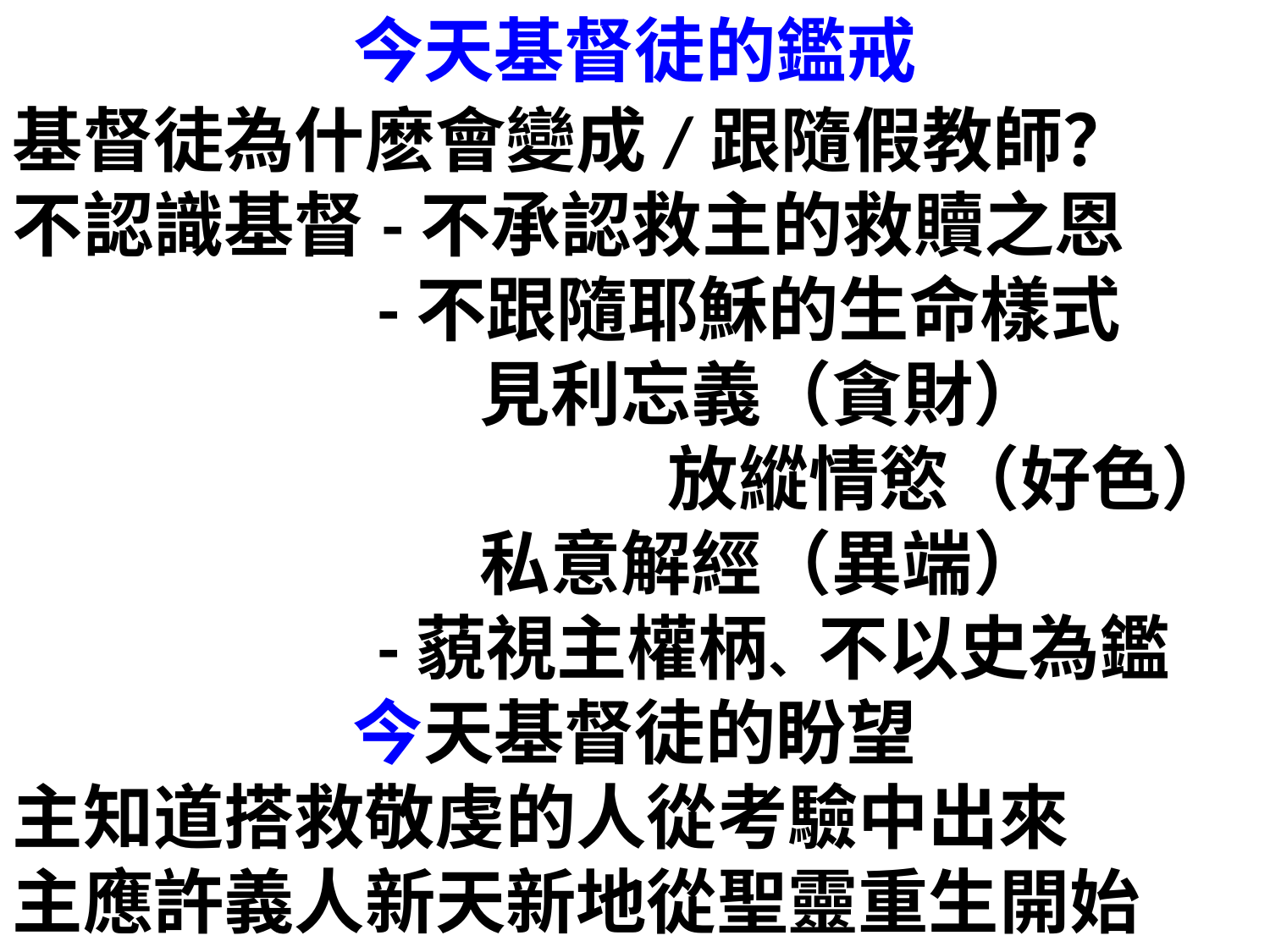

# 今天基督徒的鑑戒
基督徒為什麽會變成/跟隨假教師？
不認識基督-不承認救主的救贖之恩
                       -不跟隨耶穌的生命樣式
                            見利忘義（貪財）
			                放縱情慾（好色）
                            私意解經（異端）
                       -藐視主權柄、不以史為鑑
今天基督徒的盼望
主知道搭救敬虔的人從考驗中出來
主應許義人新天新地從聖靈重生開始